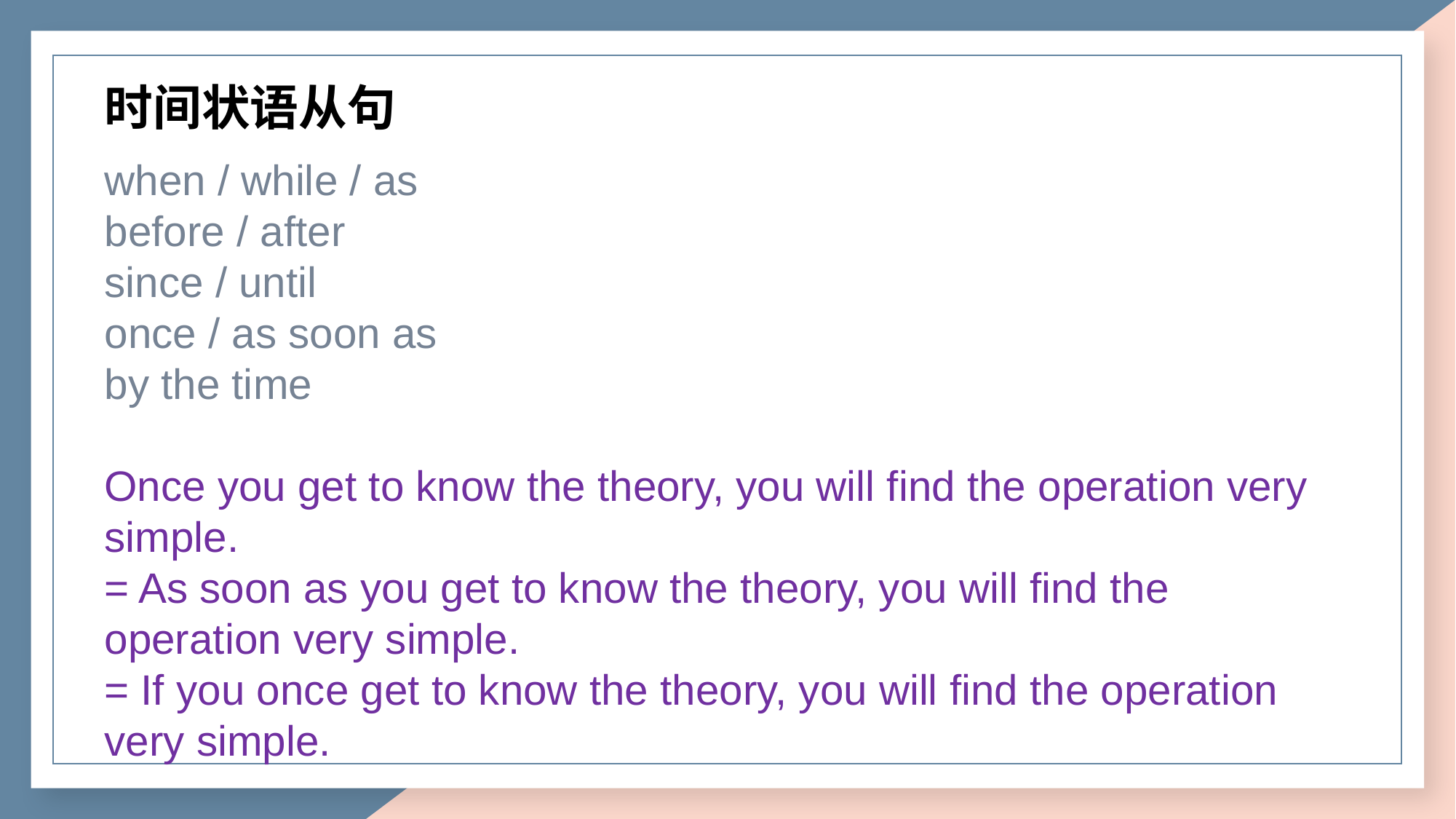

时间状语从句
when / while / as
before / after
since / until
once / as soon as
by the time

Once you get to know the theory, you will find the operation very simple.
= As soon as you get to know the theory, you will find the operation very simple.
= If you once get to know the theory, you will find the operation very simple.